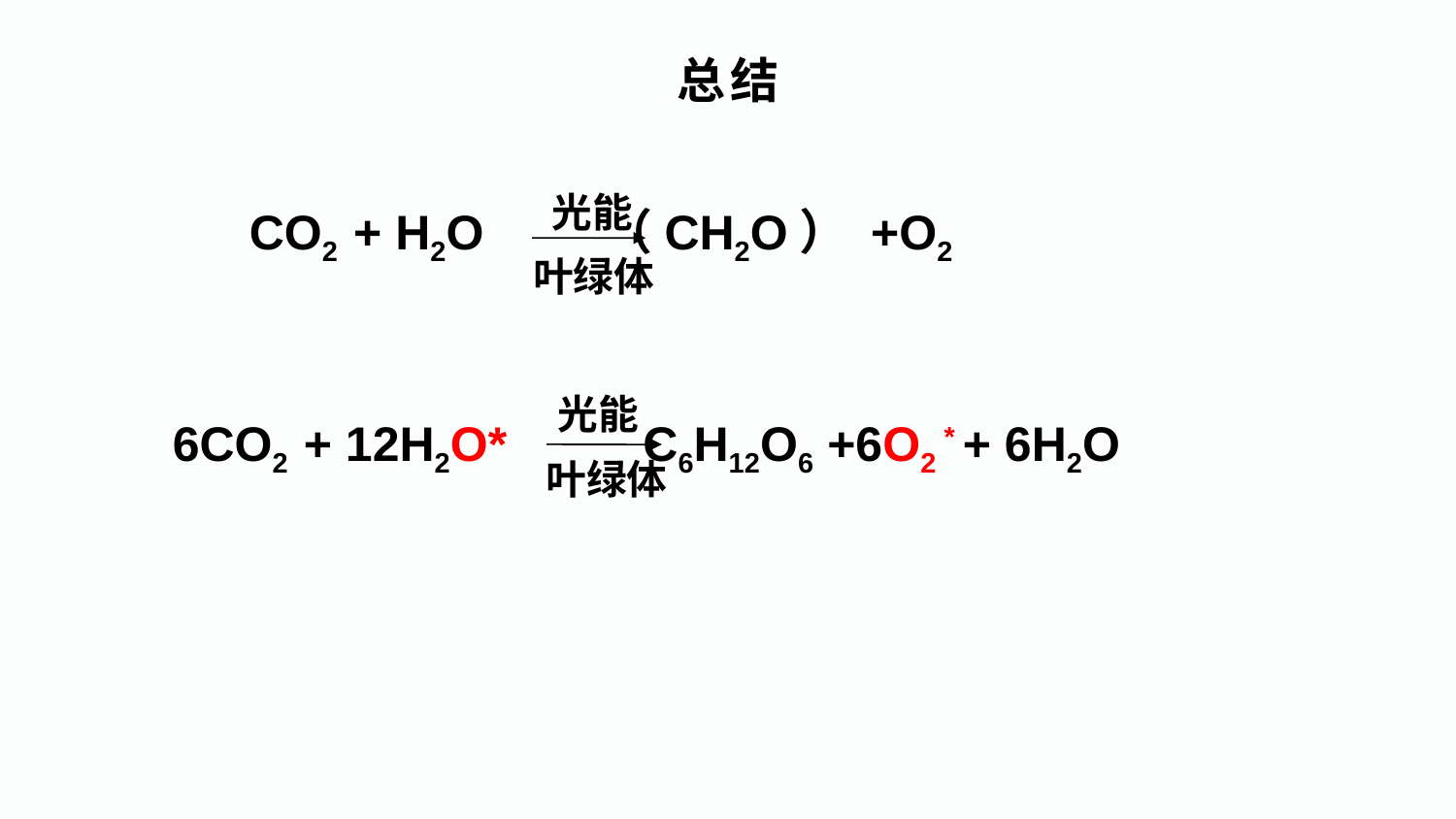

# 总结
光能
      CO2  + H2O        （CH2O） +O2

叶绿体
光能
6CO2  + 12H2O*          C6H12O6 +6O2 * + 6H2O

叶绿体